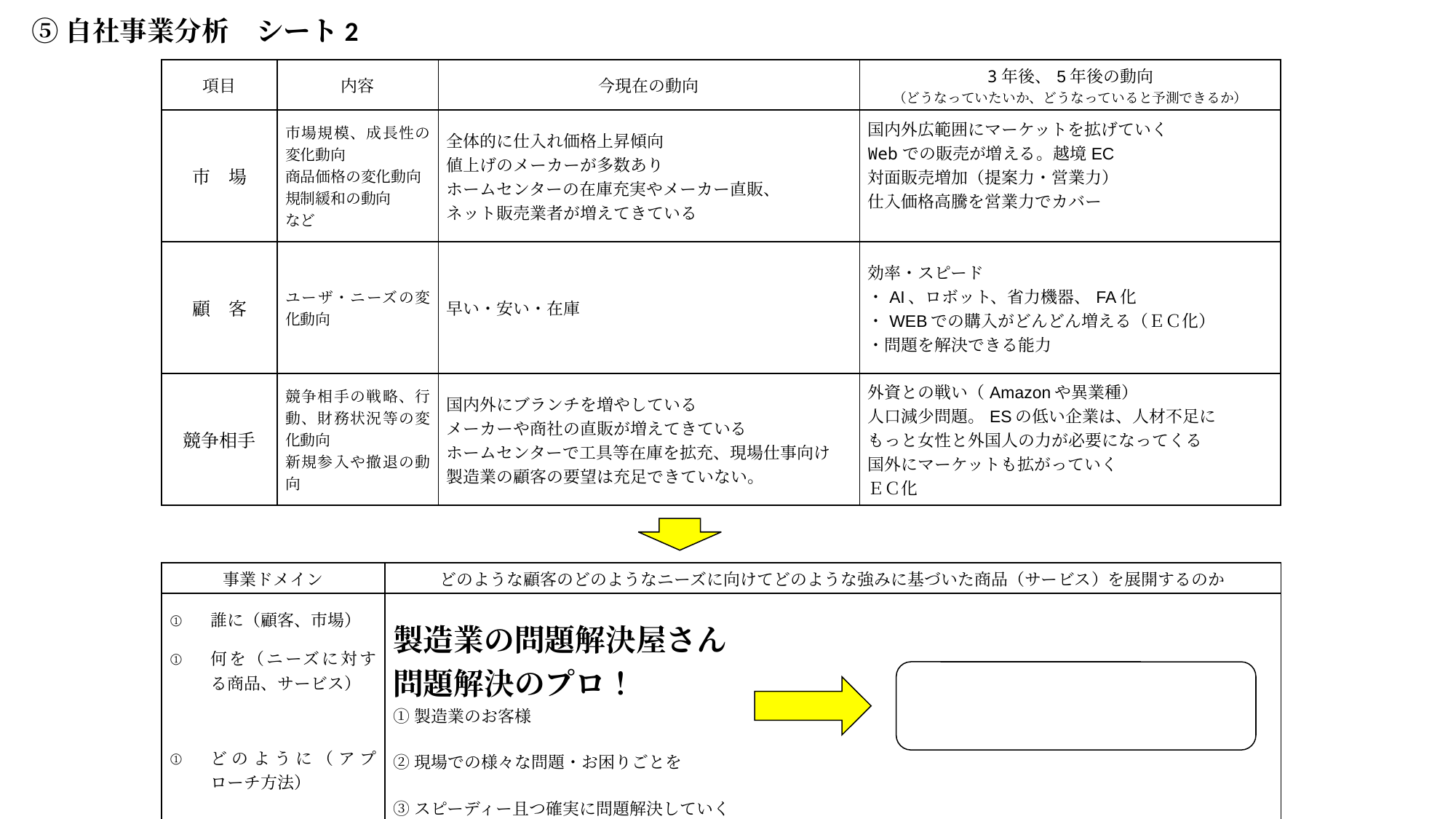

⑤自社事業分析　シート2
| 項目 | 内容 | 今現在の動向 | 3年後、5年後の動向 （どうなっていたいか、どうなっていると予測できるか） |
| --- | --- | --- | --- |
| 市　場 | 市場規模、成長性の変化動向 商品価格の変化動向 規制緩和の動向 など | 全体的に仕入れ価格上昇傾向 値上げのメーカーが多数あり ホームセンターの在庫充実やメーカー直販、 ネット販売業者が増えてきている | 国内外広範囲にマーケットを拡げていく Webでの販売が増える。越境EC 対面販売増加（提案力・営業力） 仕入価格高騰を営業力でカバー |
| 顧　客 | ユーザ・ニーズの変化動向 | 早い・安い・在庫 | 効率・スピード ・AI、ロボット、省力機器、FA化 ・WEBでの購入がどんどん増える（ＥＣ化） ・問題を解決できる能力 |
| 競争相手 | 競争相手の戦略、行動、財務状況等の変化動向 新規参入や撤退の動向 | 国内外にブランチを増やしている メーカーや商社の直販が増えてきている ホームセンターで工具等在庫を拡充、現場仕事向け 製造業の顧客の要望は充足できていない。 | 外資との戦い（Amazonや異業種） 人口減少問題。ESの低い企業は、人材不足に もっと女性と外国人の力が必要になってくる 国外にマーケットも拡がっていく ＥＣ化 |

| 事業ドメイン | どのような顧客のどのようなニーズに向けてどのような強みに基づいた商品（サービス）を展開するのか |
| --- | --- |
| 誰に（顧客、市場） | 製造業の問題解決屋さん 問題解決のプロ！ ①製造業のお客様   ②現場での様々な問題・お困りごとを   ③スピーディー且つ確実に問題解決していく |
| 何を（ニーズに対する商品、サービス） |  |
| どのように（アプローチ方法） |  |